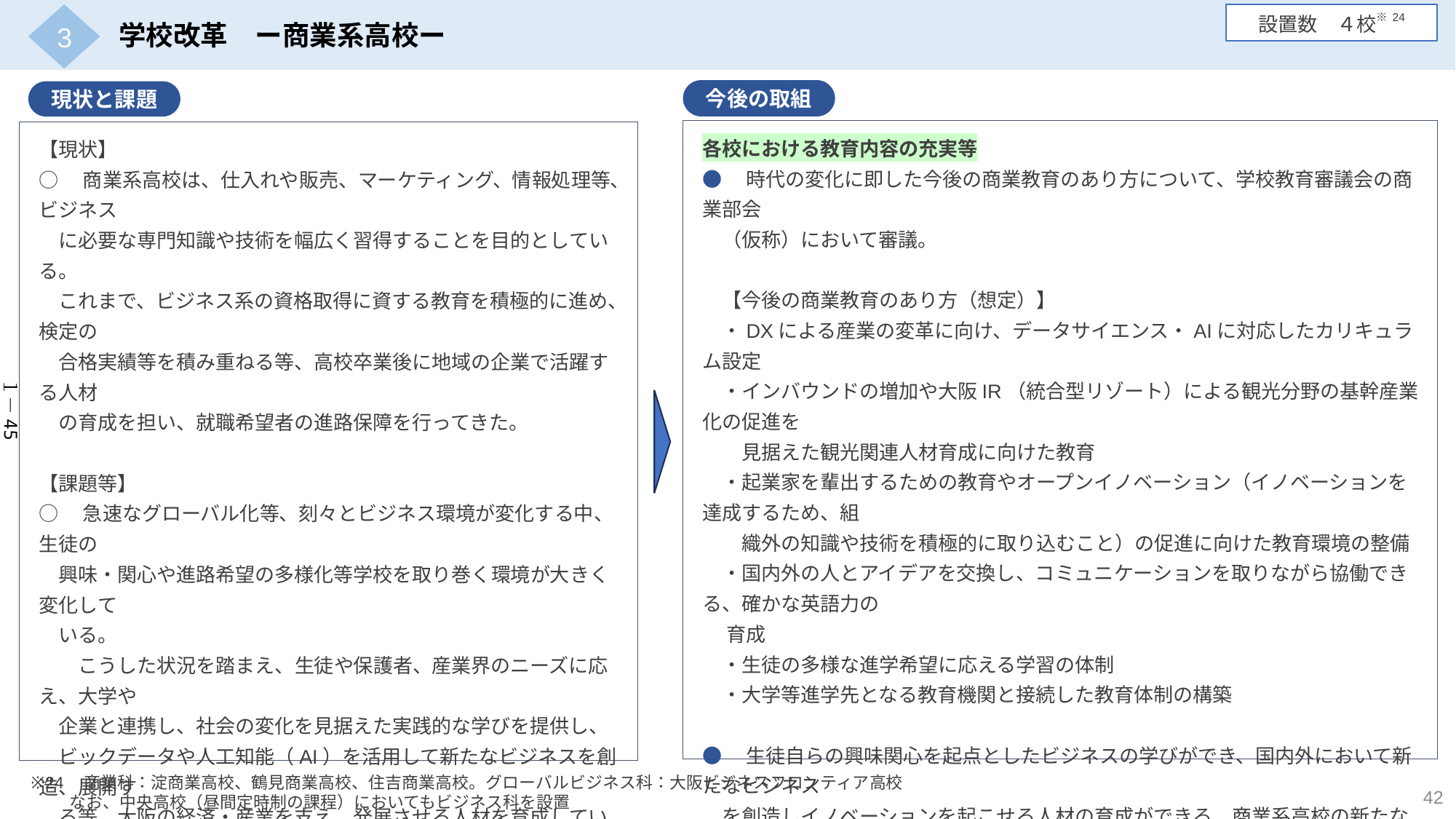

3
設置数　４校※24
学校改革　ー商業系高校ー
今後の取組
現状と課題

各校における教育内容の充実等
●　時代の変化に即した今後の商業教育のあり方について、学校教育審議会の商業部会
　（仮称）において審議。

　【今後の商業教育のあり方（想定）】
　・DXによる産業の変革に向け、データサイエンス・AIに対応したカリキュラム設定
　・インバウンドの増加や大阪IR（統合型リゾート）による観光分野の基幹産業化の促進を
　　見据えた観光関連人材育成に向けた教育
　・起業家を輩出するための教育やオープンイノベーション（イノベーションを達成するため、組
　　織外の知識や技術を積極的に取り込むこと）の促進に向けた教育環境の整備
　・国内外の人とアイデアを交換し、コミュニケーションを取りながら協働できる、確かな英語力の
　 育成
　・生徒の多様な進学希望に応える学習の体制
　・大学等進学先となる教育機関と接続した教育体制の構築

●　生徒自らの興味関心を起点としたビジネスの学びができ、国内外において新たなビジネス
　を創造しイノベーションを起こせる人材の育成ができる、商業系高校の新たなイメージについて
　発信し、ブランドイメージの構築を図る。
【現状】
○　商業系高校は、仕入れや販売、マーケティング、情報処理等、ビジネス
　に必要な専門知識や技術を幅広く習得することを目的としている。
　これまで、ビジネス系の資格取得に資する教育を積極的に進め、検定の
　合格実績等を積み重ねる等、高校卒業後に地域の企業で活躍する人材
　の育成を担い、就職希望者の進路保障を行ってきた。

【課題等】
○　急速なグローバル化等、刻々とビジネス環境が変化する中、生徒の
　興味・関心や進路希望の多様化等学校を取り巻く環境が大きく変化して
　いる。
　　こうした状況を踏まえ、生徒や保護者、産業界のニーズに応え、大学や
　企業と連携し、社会の変化を見据えた実践的な学びを提供し、
　ビックデータや人工知能（AI）を活用して新たなビジネスを創造、展開す
　る等、大阪の経済・産業を支え、発展させる人材を育成していくことが求め
　られる。

○　また、商業系高校のイメージを刷新し、中学生や保護者等に商業系
　高校卒業後のロールモデルや学習内容等の理解促進を図っていくことが
　必要である。
１－45

※24　商業科：淀商業高校、鶴見商業高校、住吉商業高校。グローバルビジネス科：大阪ビジネスフロンティア高校
         なお、中央高校（昼間定時制の課程）においてもビジネス科を設置
42